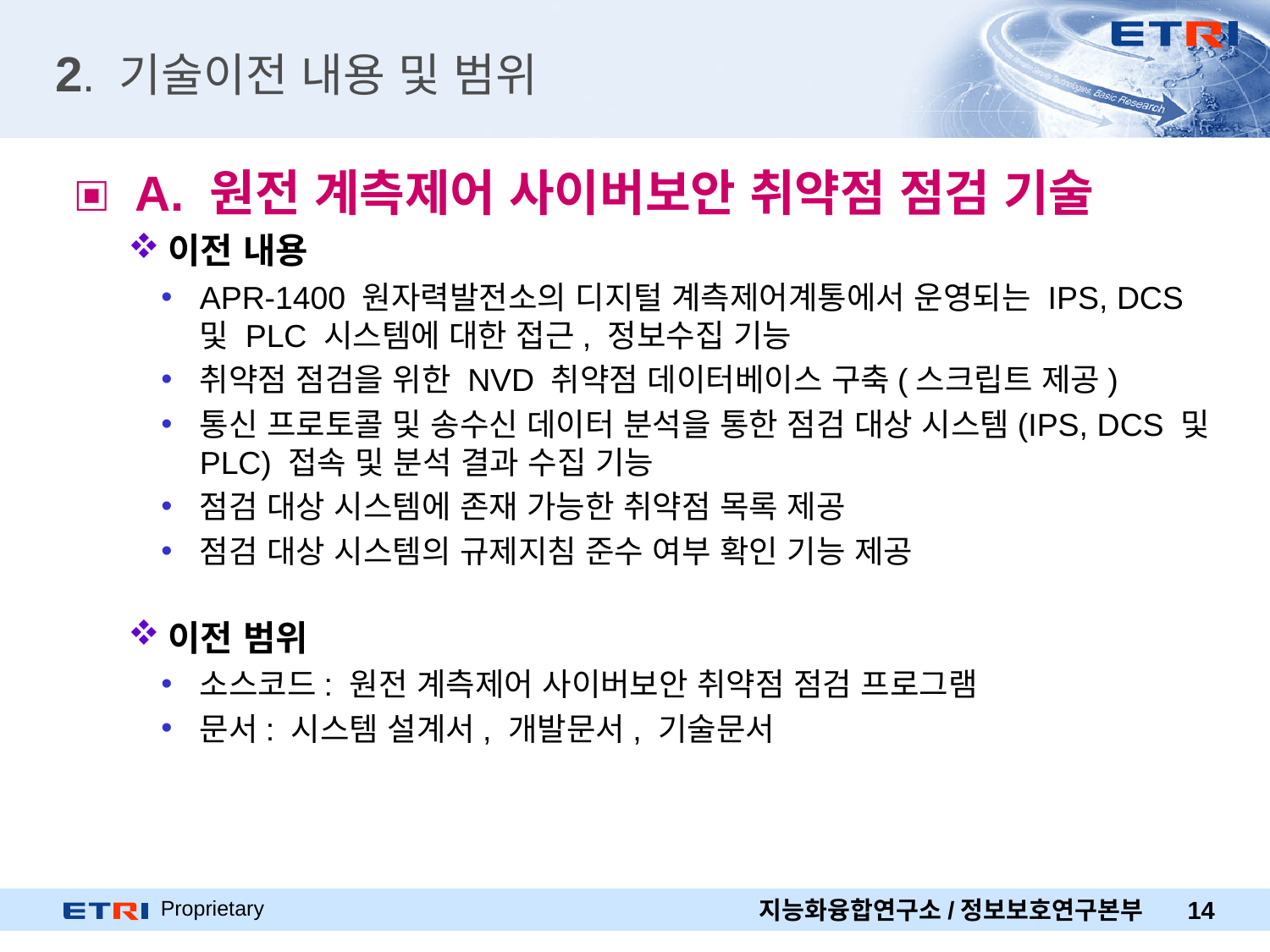

# 2. 기술이전 내용 및 범위
 A. 원전 계측제어 사이버보안 취약점 점검 기술
이전 내용
APR-1400 원자력발전소의 디지털 계측제어계통에서 운영되는 IPS, DCS 및 PLC 시스템에 대한 접근, 정보수집 기능
취약점 점검을 위한 NVD 취약점 데이터베이스 구축(스크립트 제공)
통신 프로토콜 및 송수신 데이터 분석을 통한 점검 대상 시스템(IPS, DCS 및 PLC) 접속 및 분석 결과 수집 기능
점검 대상 시스템에 존재 가능한 취약점 목록 제공
점검 대상 시스템의 규제지침 준수 여부 확인 기능 제공

이전 범위
소스코드: 원전 계측제어 사이버보안 취약점 점검 프로그램
문서: 시스템 설계서, 개발문서, 기술문서

지능화융합연구소/정보보호연구본부
14